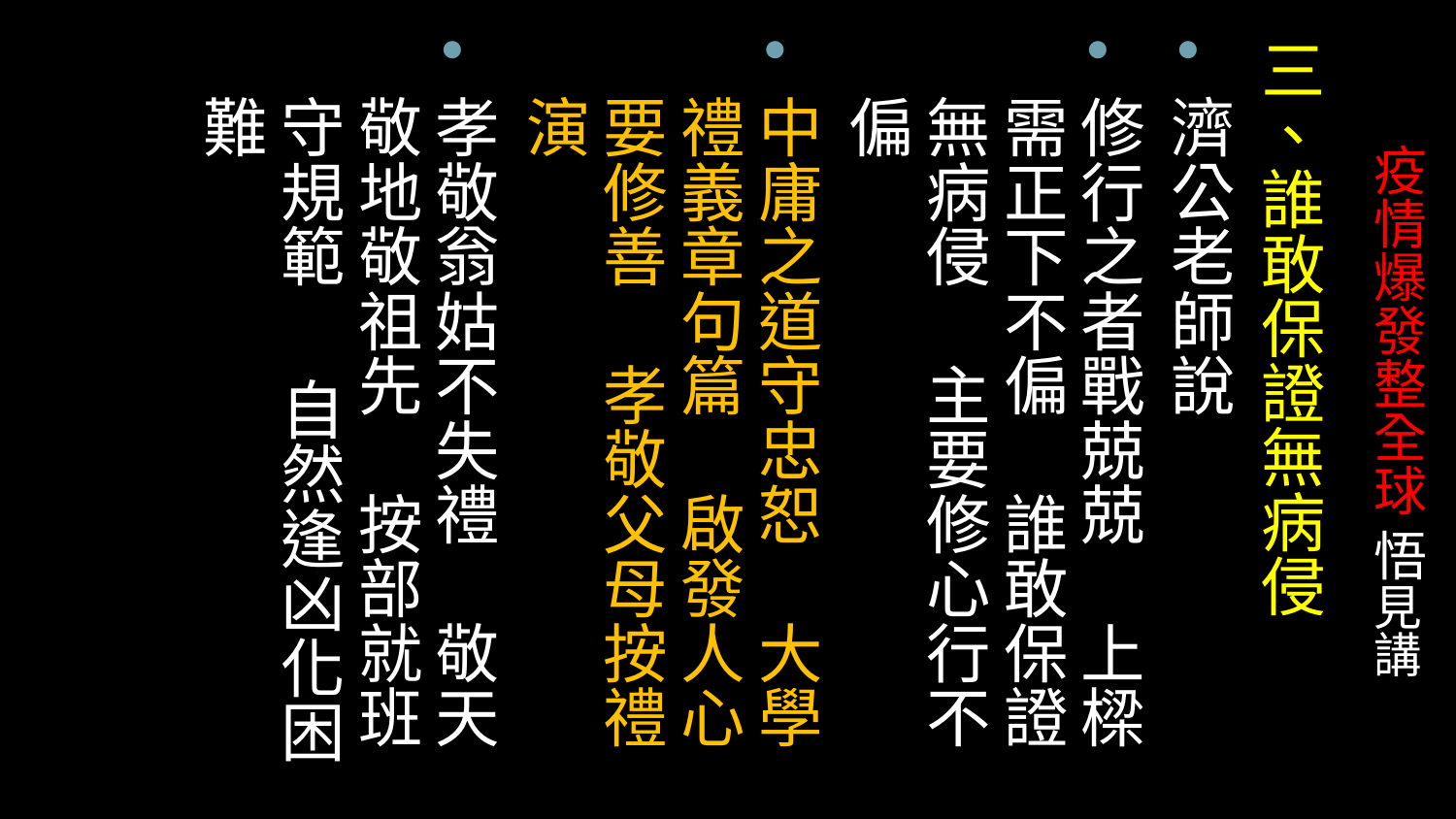

三、誰敢保證無病侵
濟公老師說
修行之者戰兢兢     上樑需正下不偏     誰敢保證無病侵     主要修心行不偏
中庸之道守忠恕     大學禮義章句篇     啟發人心要修善     孝敬父母按禮演
孝敬翁姑不失禮     敬天敬地敬祖先     按部就班守規範      自然逢凶化困難

# 疫情爆發整全球 悟見講